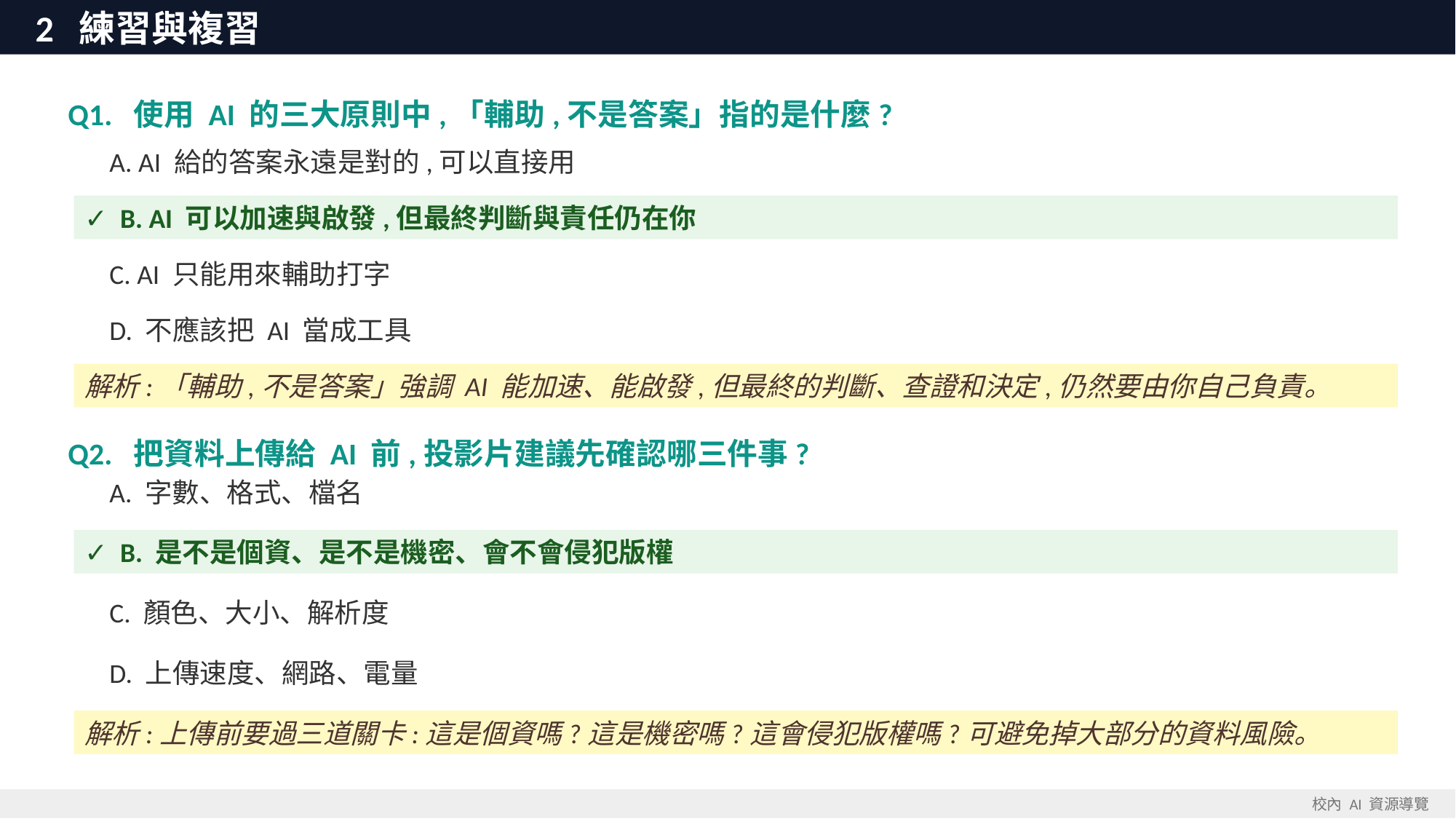

2  練習與複習
Q1.  使用 AI 的三大原則中,「輔助,不是答案」指的是什麼?
    A. AI 給的答案永遠是對的,可以直接用
✓  B. AI 可以加速與啟發,但最終判斷與責任仍在你
    C. AI 只能用來輔助打字
    D. 不應該把 AI 當成工具
解析:「輔助,不是答案」強調 AI 能加速、能啟發,但最終的判斷、查證和決定,仍然要由你自己負責。
Q2.  把資料上傳給 AI 前,投影片建議先確認哪三件事?
    A. 字數、格式、檔名
✓  B. 是不是個資、是不是機密、會不會侵犯版權
    C. 顏色、大小、解析度
    D. 上傳速度、網路、電量
解析:上傳前要過三道關卡:這是個資嗎?這是機密嗎?這會侵犯版權嗎?可避免掉大部分的資料風險。
校內 AI 資源導覽